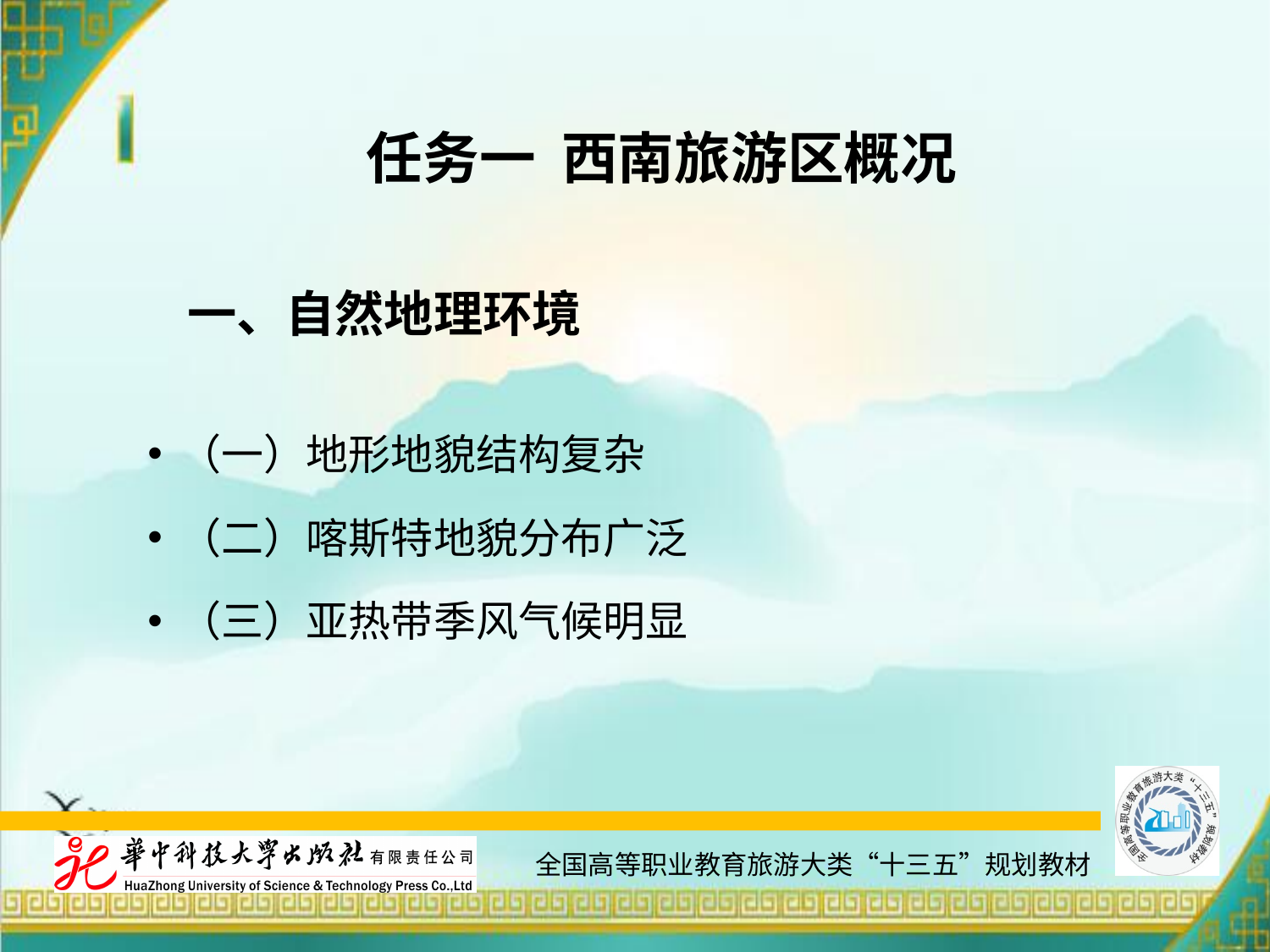

# 任务一  西南旅游区概况
一、自然地理环境
（一）地形地貌结构复杂
（二）喀斯特地貌分布广泛
（三）亚热带季风气候明显